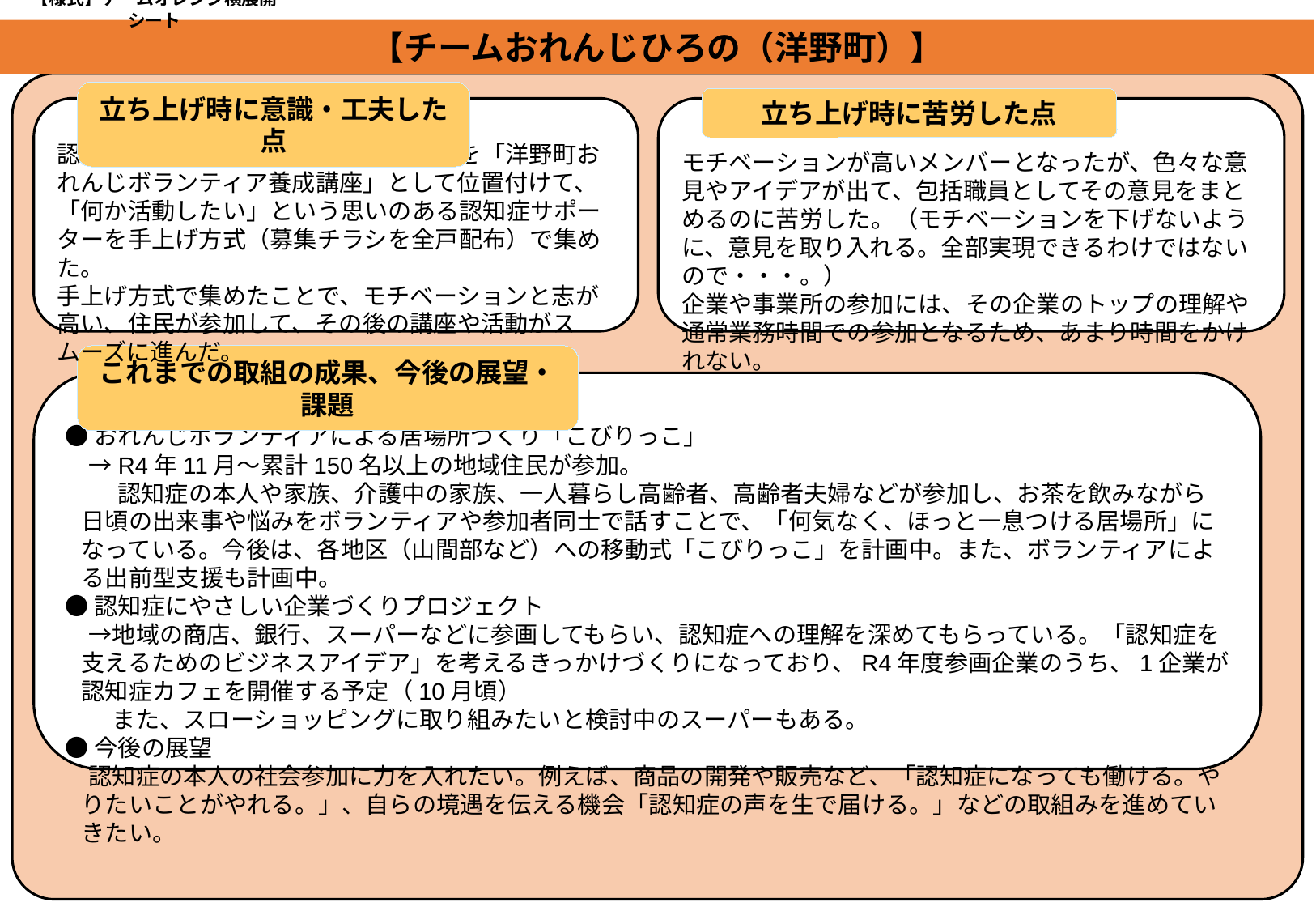

【様式】チームオレンジ横展開シート
【チームおれんじひろの（洋野町）】

立ち上げ時に意識・工夫した点
立ち上げ時に苦労した点

モチベーションが高いメンバーとなったが、色々な意見やアイデアが出て、包括職員としてその意見をまとめるのに苦労した。（モチベーションを下げないように、意見を取り入れる。全部実現できるわけではないので・・・。）
企業や事業所の参加には、その企業のトップの理解や通常業務時間での参加となるため、あまり時間をかけれない。

認知症サポーターステップアップ講座を「洋野町おれんじボランティア養成講座」として位置付けて、「何か活動したい」という思いのある認知症サポーターを手上げ方式（募集チラシを全戸配布）で集めた。
手上げ方式で集めたことで、モチベーションと志が高い、住民が参加して、その後の講座や活動がスムーズに進んだ。
これまでの取組の成果、今後の展望・課題

●おれんじボランティアによる居場所づくり「こびりっこ」
　→R4年11月～累計150名以上の地域住民が参加。
　　 認知症の本人や家族、介護中の家族、一人暮らし高齢者、高齢者夫婦などが参加し、お茶を飲みながら日頃の出来事や悩みをボランティアや参加者同士で話すことで、「何気なく、ほっと一息つける居場所」になっている。今後は、各地区（山間部など）への移動式「こびりっこ」を計画中。また、ボランティアによる出前型支援も計画中。
●認知症にやさしい企業づくりプロジェクト
　→地域の商店、銀行、スーパーなどに参画してもらい、認知症への理解を深めてもらっている。「認知症を支えるためのビジネスアイデア」を考えるきっかけづくりになっており、R4年度参画企業のうち、1企業が認知症カフェを開催する予定（10月頃）
　　また、スローショッピングに取り組みたいと検討中のスーパーもある。
●今後の展望
　認知症の本人の社会参加に力を入れたい。例えば、商品の開発や販売など、「認知症になっても働ける。やりたいことがやれる。」、自らの境遇を伝える機会「認知症の声を生で届ける。」などの取組みを進めていきたい。